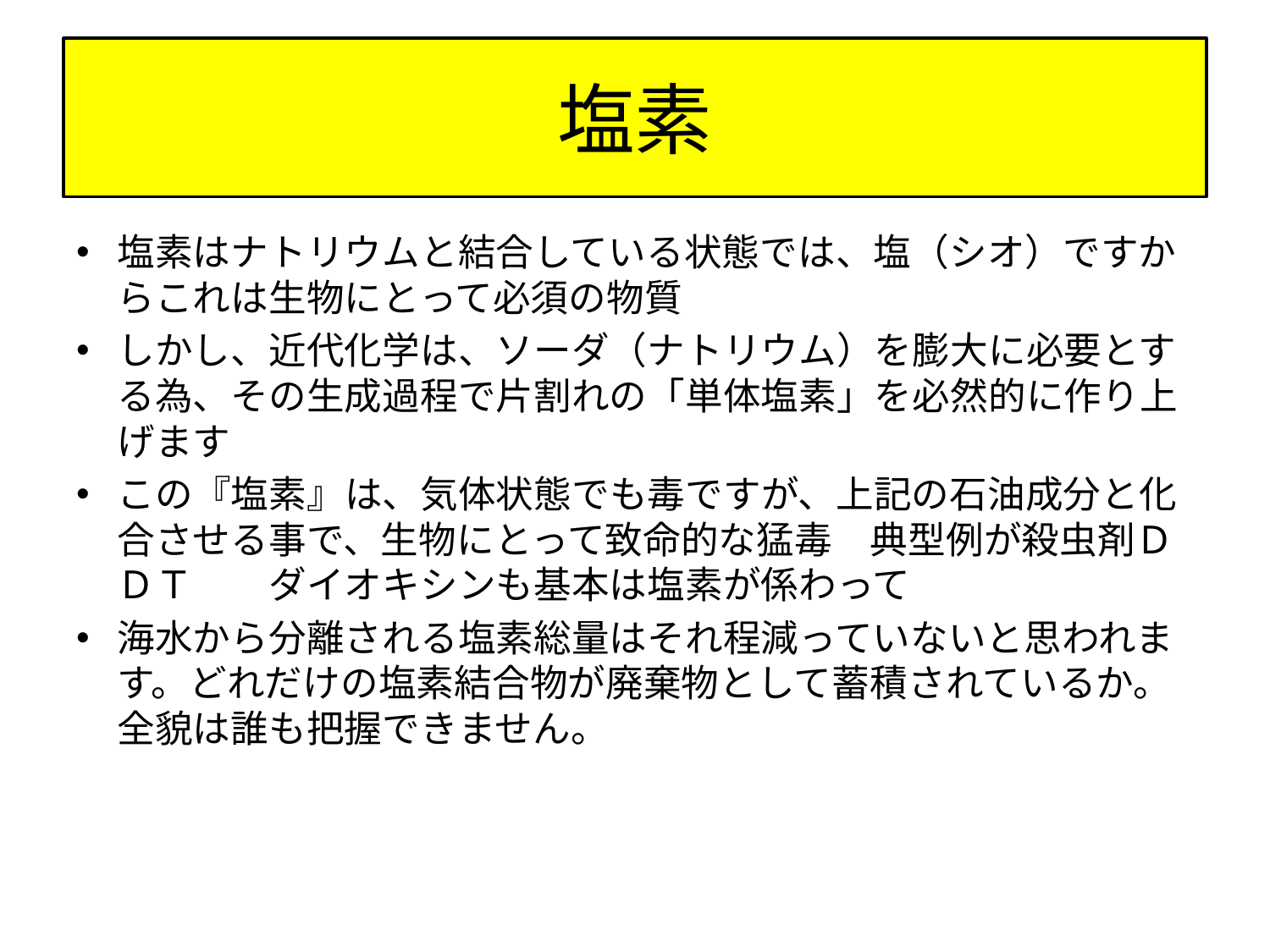

# 塩素
塩素はナトリウムと結合している状態では、塩（シオ）ですからこれは生物にとって必須の物質
しかし、近代化学は、ソーダ（ナトリウム）を膨大に必要とする為、その生成過程で片割れの「単体塩素」を必然的に作り上げます
この『塩素』は、気体状態でも毒ですが、上記の石油成分と化合させる事で、生物にとって致命的な猛毒　典型例が殺虫剤ＤＤＴ　　ダイオキシンも基本は塩素が係わって
海水から分離される塩素総量はそれ程減っていないと思われます。どれだけの塩素結合物が廃棄物として蓄積されているか。全貌は誰も把握できません。